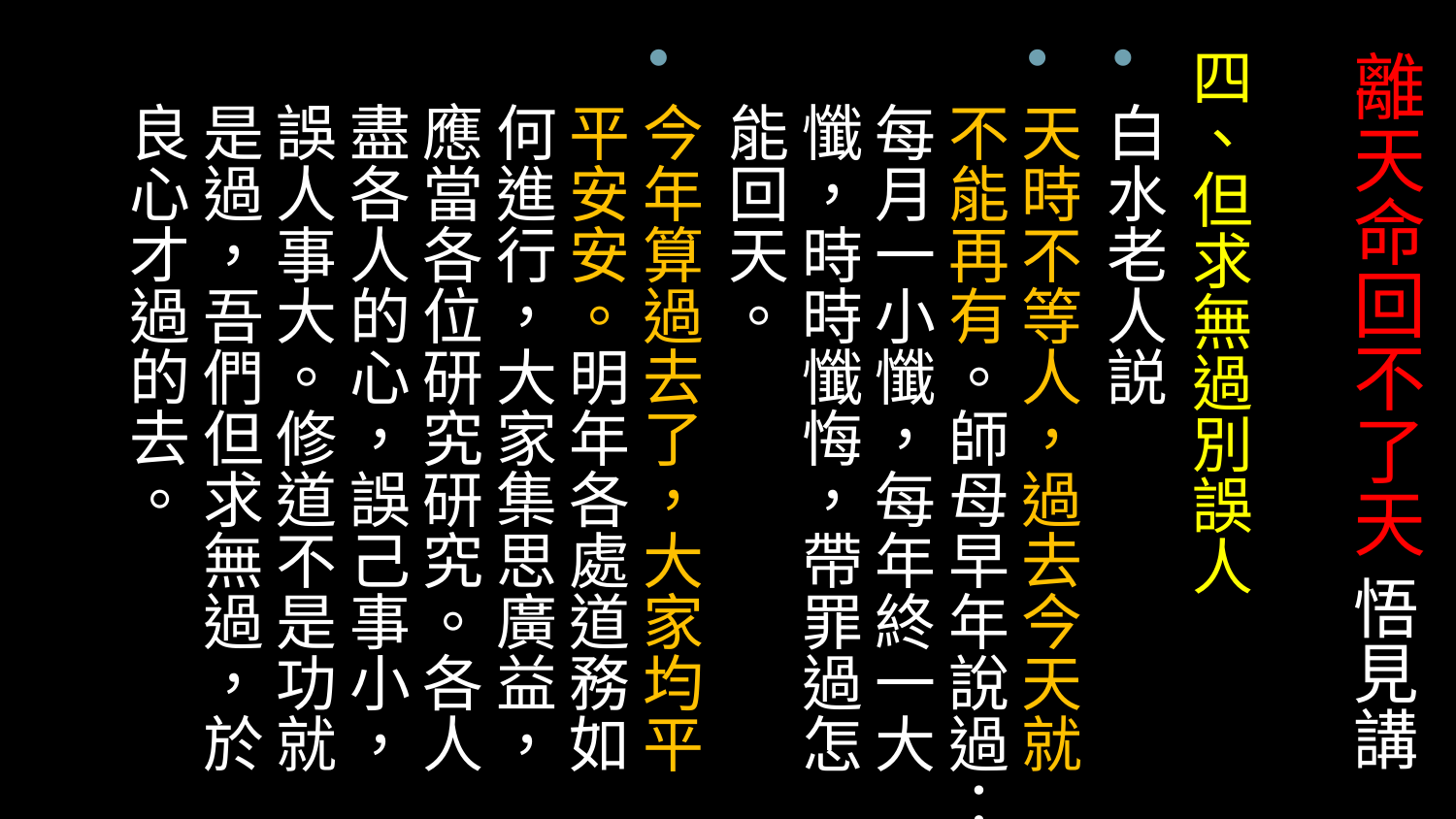

四、但求無過別誤人
白水老人説
天時不等人，過去今天就不能再有。師母早年說過：每月一小懺，每年終一大懺，時時懺悔，帶罪過怎能回天。
今年算過去了，大家均平平安安。明年各處道務如何進行，大家集思廣益，應當各位研究研究。各人盡各人的心，誤己事小，誤人事大。修道不是功就是過，吾們但求無過，於良心才過的去。

# 離天命回不了天 悟見講